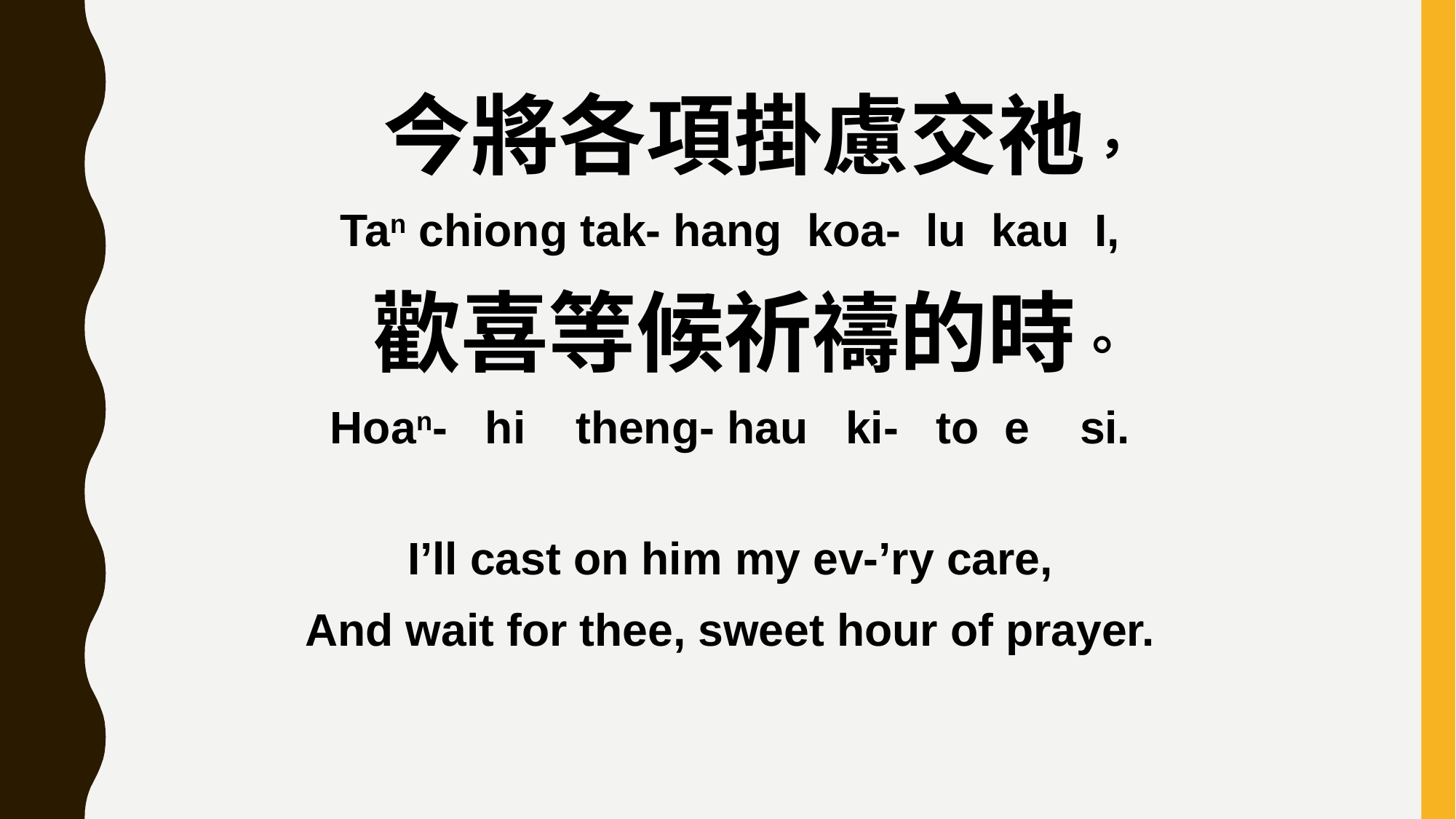

今將各項掛慮交祂，
Tan chiong tak- hang  koa-  lu  kau  I,
 歡喜等候祈禱的時。
Hoan-   hi    theng- hau   ki-   to  e    si.

I’ll cast on him my ev-’ry care,
And wait for thee, sweet hour of prayer.